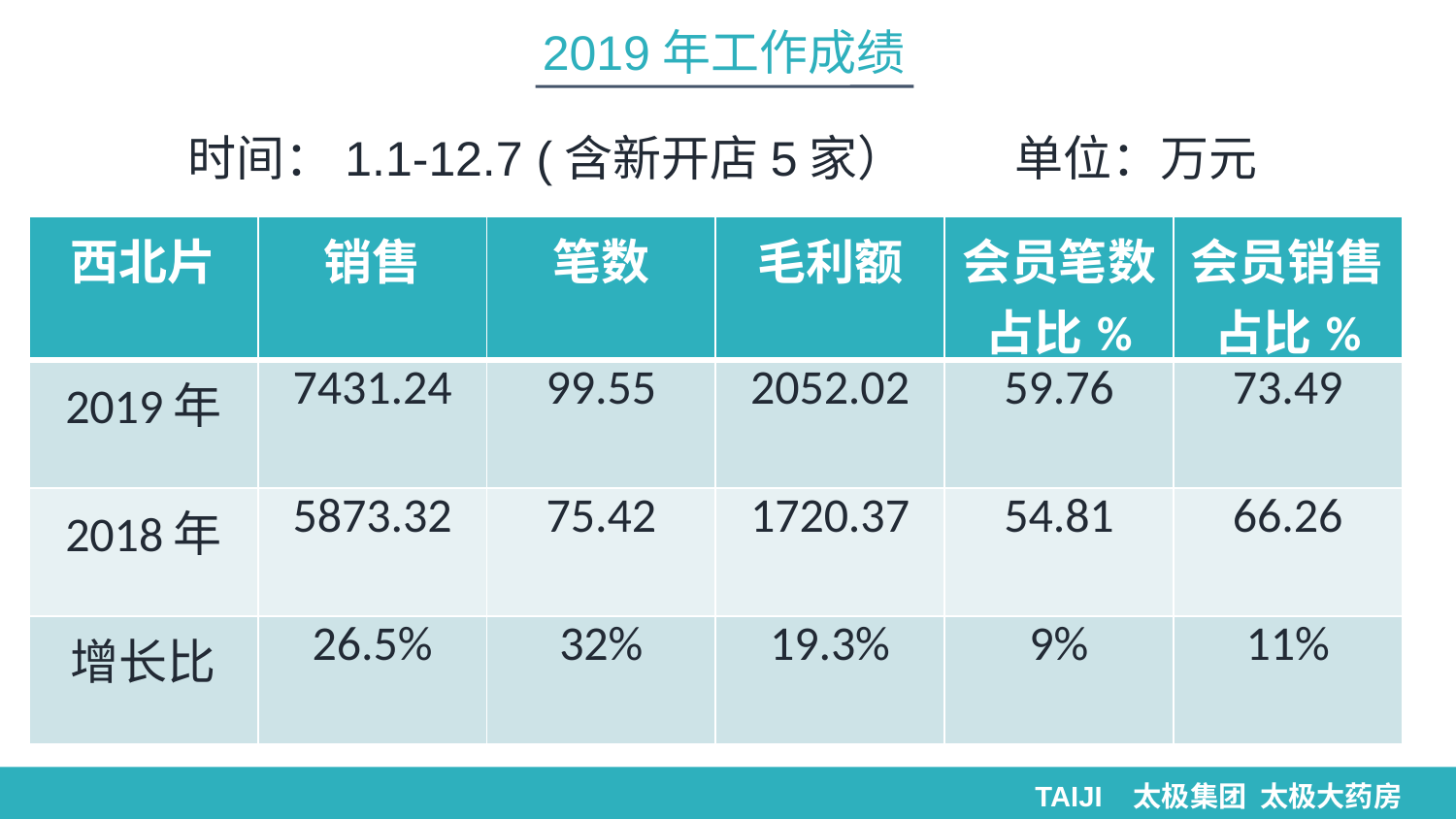

2019年工作成绩
时间：1.1-12.7 (含新开店5家）          单位：万元
| 西北片 | 销售 | 笔数 | 毛利额 | 会员笔数占比% | 会员销售占比% |
| --- | --- | --- | --- | --- | --- |
| 2019年 | 7431.24 | 99.55 | 2052.02 | 59.76 | 73.49 |
| 2018年 | 5873.32 | 75.42 | 1720.37 | 54.81 | 66.26 |
| 增长比 | 26.5% | 32% | 19.3% | 9% | 11% |

TAIJI   太极集团  太极大药房